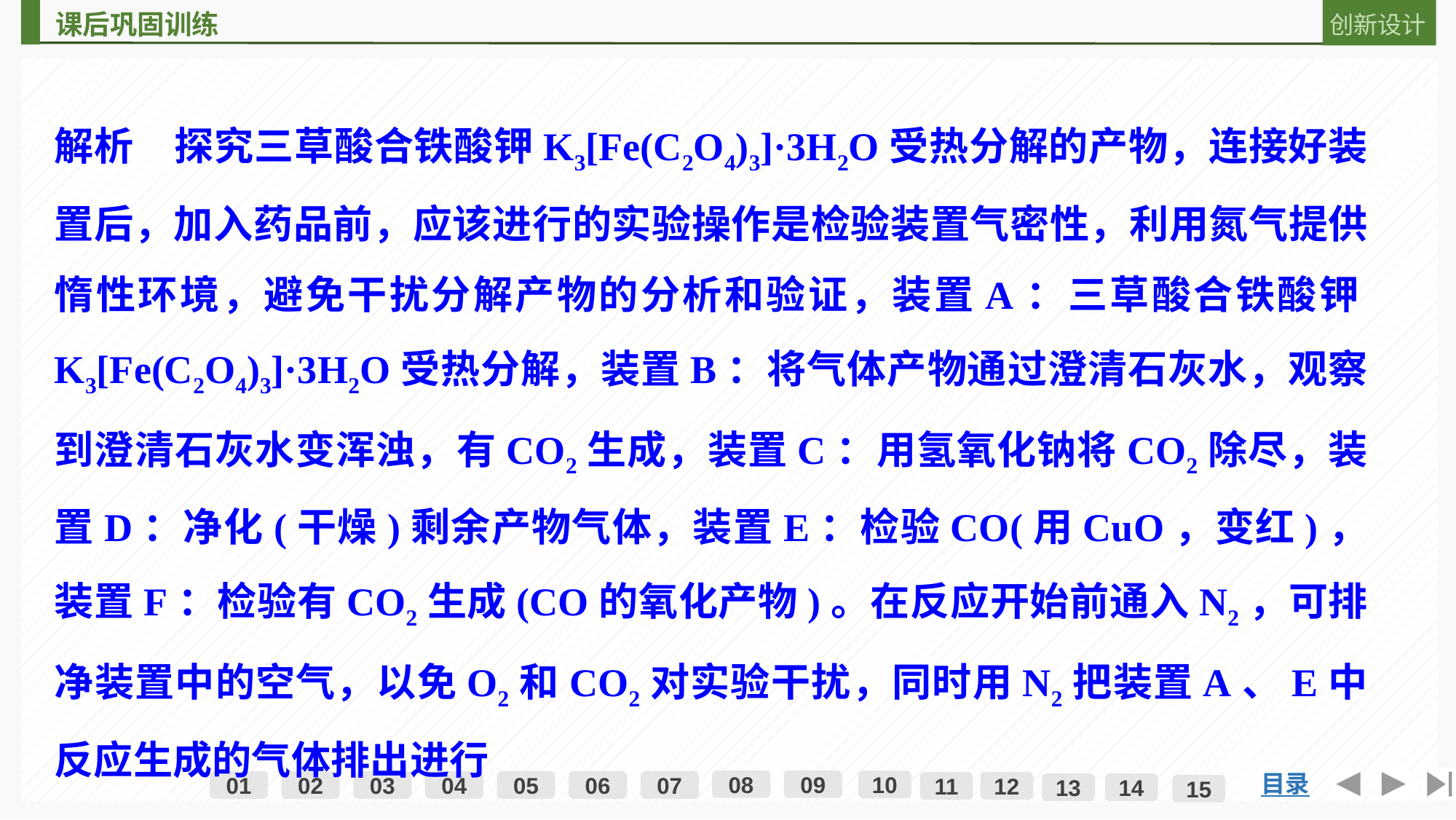

解析　探究三草酸合铁酸钾K3[Fe(C2O4)3]·3H2O受热分解的产物，连接好装置后，加入药品前，应该进行的实验操作是检验装置气密性，利用氮气提供惰性环境，避免干扰分解产物的分析和验证，装置A：三草酸合铁酸钾K3[Fe(C2O4)3]·3H2O受热分解，装置B：将气体产物通过澄清石灰水，观察到澄清石灰水变浑浊，有CO2生成，装置C：用氢氧化钠将CO2除尽，装置D：净化(干燥)剩余产物气体，装置E：检验CO(用CuO，变红)，装置F：检验有CO2生成(CO的氧化产物)。在反应开始前通入N2，可排净装置中的空气，以免O2和CO2对实验干扰，同时用N2把装置A、E中反应生成的气体排出进行